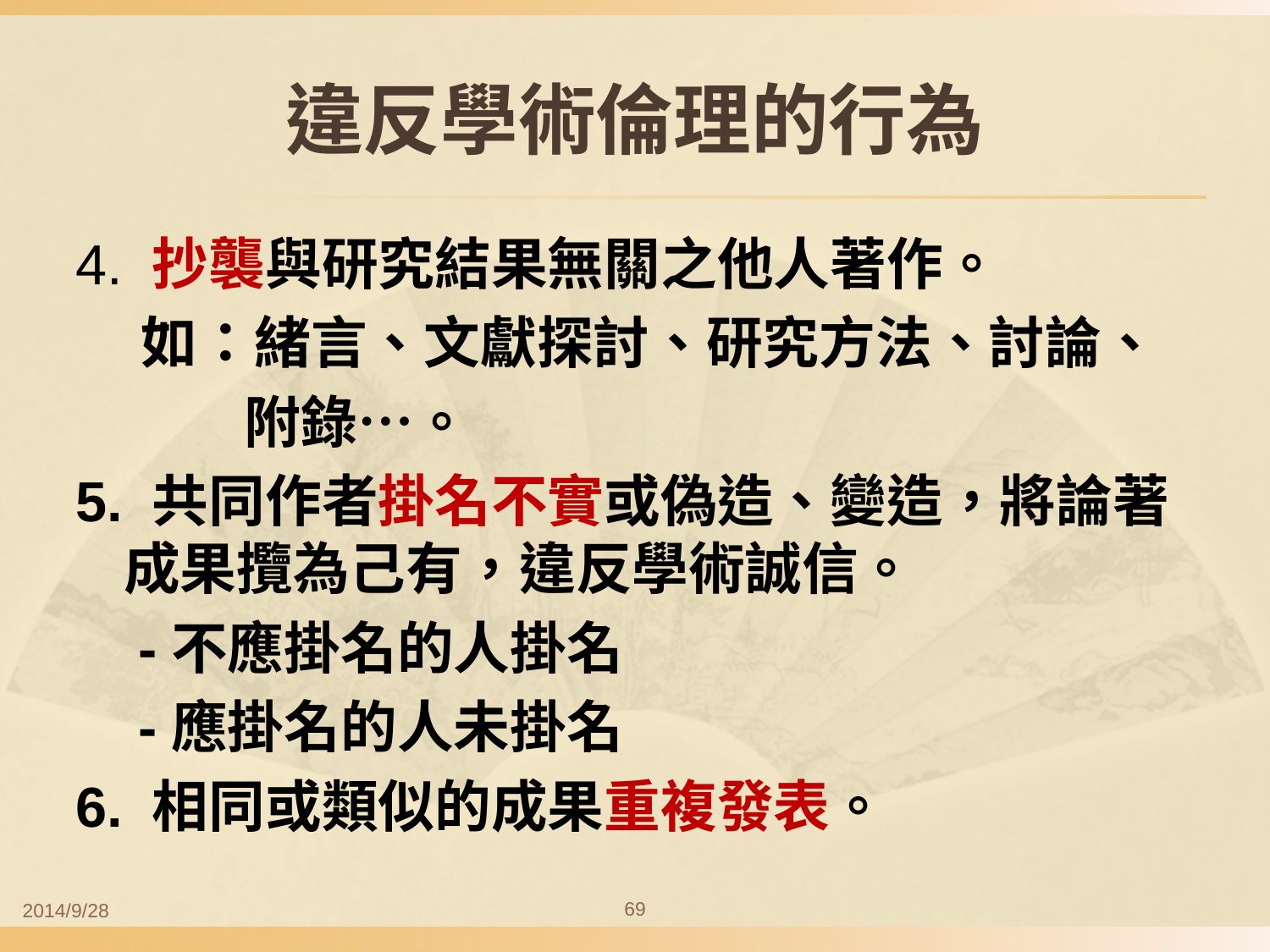

# 違反學術倫理的行為
4. 抄襲與研究結果無關之他人著作。
    如：緒言、文獻探討、研究方法、討論、
            附錄…。
5. 共同作者掛名不實或偽造、變造，將論著成果攬為己有，違反學術誠信。
    -不應掛名的人掛名
    -應掛名的人未掛名
6. 相同或類似的成果重複發表。
2014/9/28
69